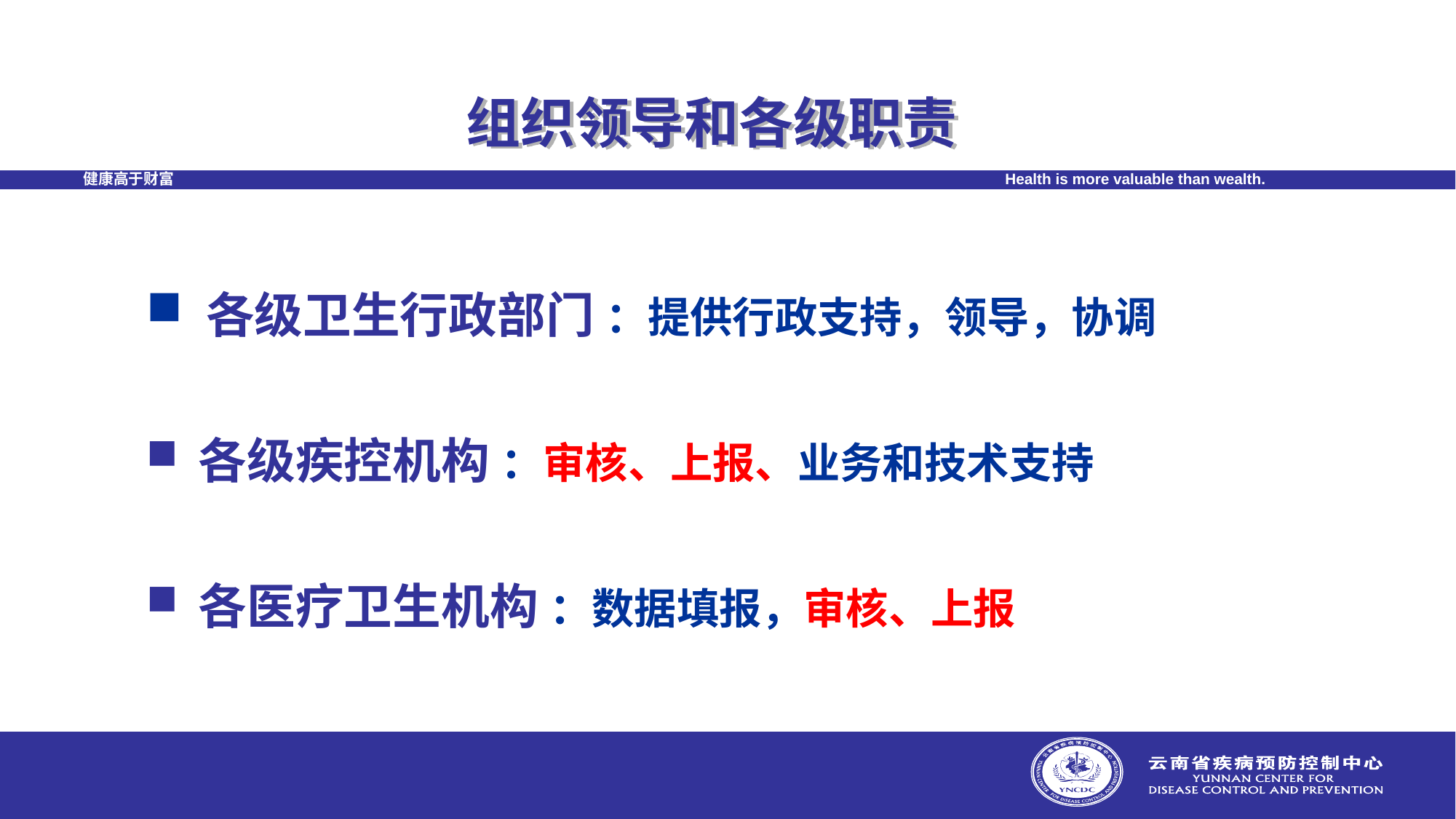

# 组织领导和各级职责
 各级卫生行政部门 ：提供行政支持，领导，协调
 各级疾控机构 ：审核、上报、业务和技术支持
 各医疗卫生机构 ：数据填报，审核、上报